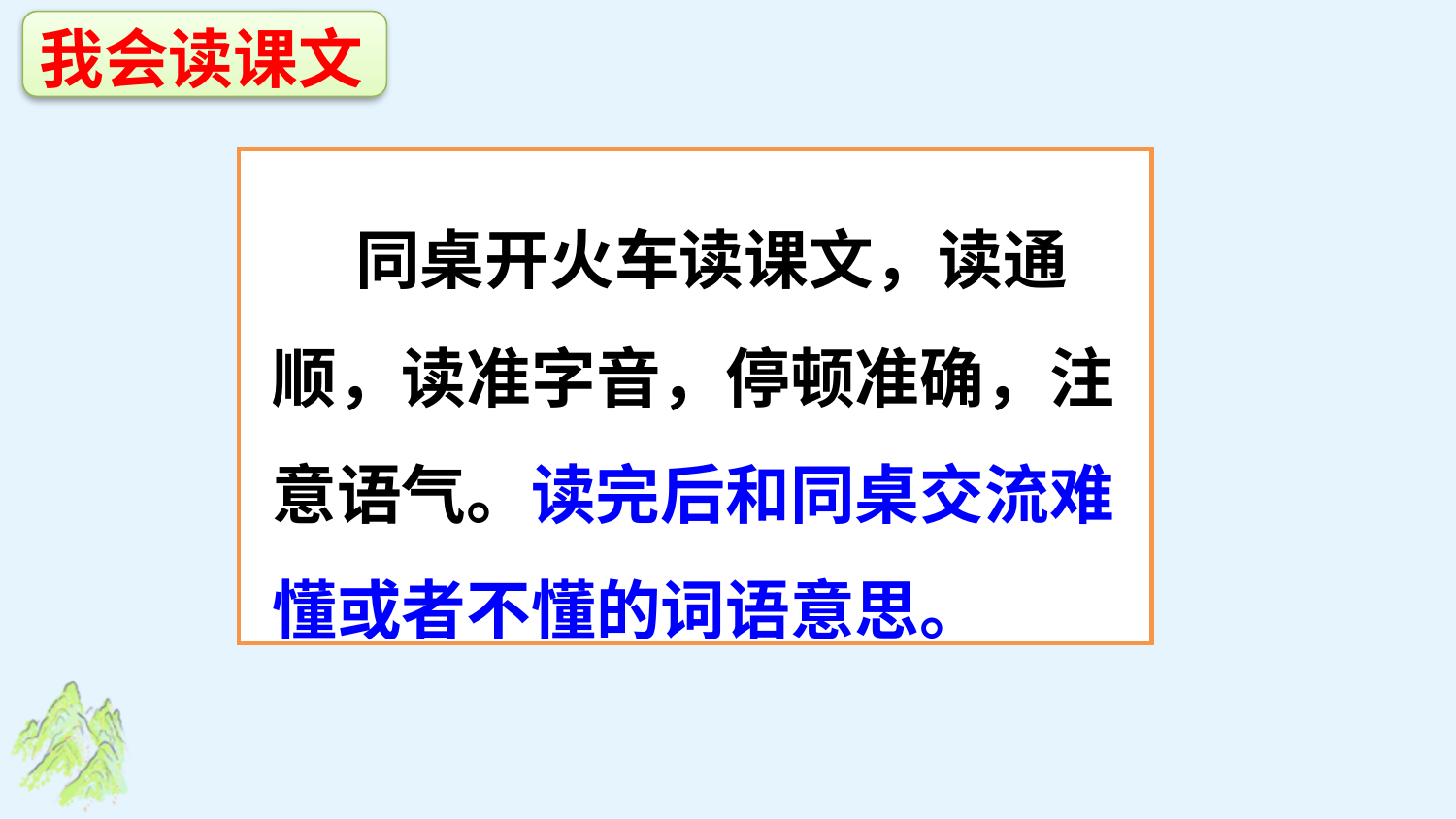

我会读课文

    同桌开火车读课文，读通顺，读准字音，停顿准确，注意语气。读完后和同桌交流难懂或者不懂的词语意思。